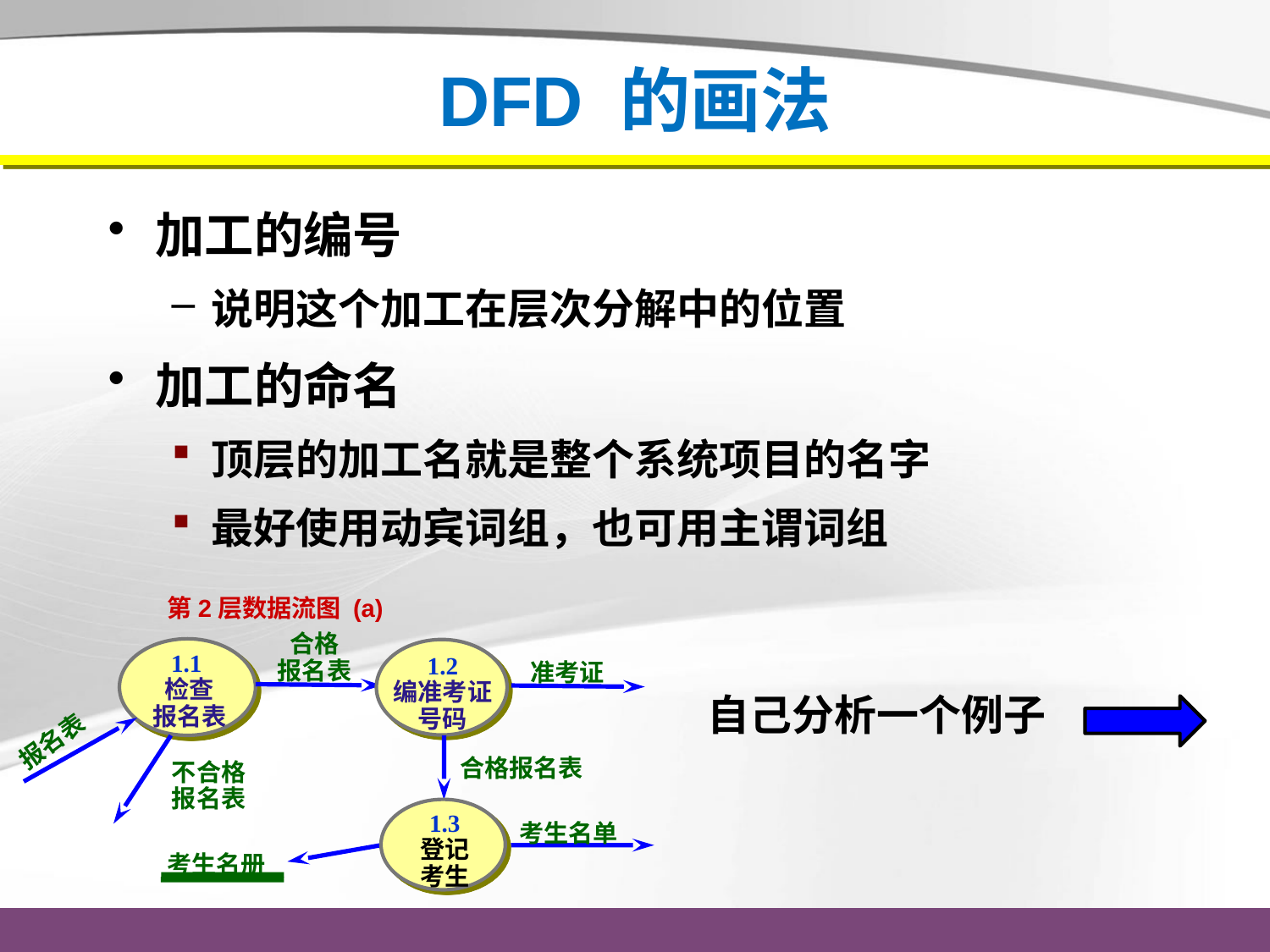

# DFD 的画法
加工的编号
说明这个加工在层次分解中的位置
加工的命名
顶层的加工名就是整个系统项目的名字
最好使用动宾词组，也可用主谓词组
第2层数据流图 (a)
合格
报名表

1.1
检查
报名表
1.2
编准考证号码
准考证

报名表

合格报名表
不合格
报名表

1.3
登记
考生
考生名单
考生名册

自己分析一个例子